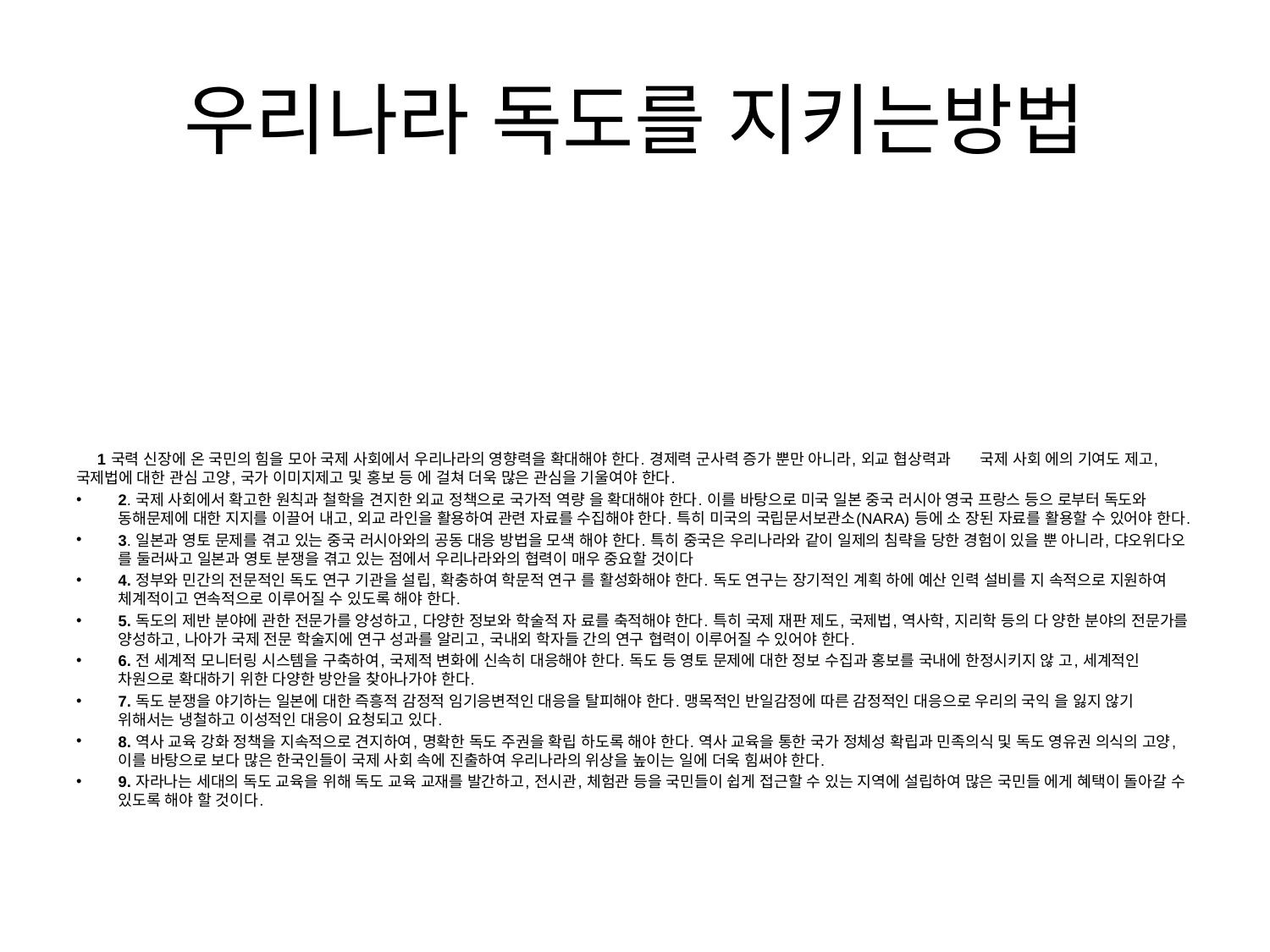

# 우리나라 독도를 지키는방법

     1 국력 신장에 온 국민의 힘을 모아 국제 사회에서 우리나라의 영향력을 확대해야 한다. 경제력 군사력 증가 뿐만 아니라, 외교 협상력과       국제 사회 에의 기여도 제고, 국제법에 대한 관심 고양, 국가 이미지제고 및 홍보 등 에 걸쳐 더욱 많은 관심을 기울여야 한다.
2. 국제 사회에서 확고한 원칙과 철학을 견지한 외교 정책으로 국가적 역량 을 확대해야 한다. 이를 바탕으로 미국 일본 중국 러시아 영국 프랑스 등으 로부터 독도와 동해문제에 대한 지지를 이끌어 내고, 외교 라인을 활용하여 관련 자료를 수집해야 한다. 특히 미국의 국립문서보관소(NARA) 등에 소 장된 자료를 활용할 수 있어야 한다.
3. 일본과 영토 문제를 겪고 있는 중국 러시아와의 공동 대응 방법을 모색 해야 한다. 특히 중국은 우리나라와 같이 일제의 침략을 당한 경험이 있을 뿐 아니라, 댜오위다오 를 둘러싸고 일본과 영토 분쟁을 겪고 있는 점에서 우리나라와의 협력이 매우 중요할 것이다
4. 정부와 민간의 전문적인 독도 연구 기관을 설립, 확충하여 학문적 연구 를 활성화해야 한다. 독도 연구는 장기적인 계획 하에 예산 인력 설비를 지 속적으로 지원하여 체계적이고 연속적으로 이루어질 수 있도록 해야 한다.
5. 독도의 제반 분야에 관한 전문가를 양성하고, 다양한 정보와 학술적 자 료를 축적해야 한다. 특히 국제 재판 제도, 국제법, 역사학, 지리학 등의 다 양한 분야의 전문가를 양성하고, 나아가 국제 전문 학술지에 연구 성과를 알리고, 국내외 학자들 간의 연구 협력이 이루어질 수 있어야 한다.
6. 전 세계적 모니터링 시스템을 구축하여, 국제적 변화에 신속히 대응해야 한다. 독도 등 영토 문제에 대한 정보 수집과 홍보를 국내에 한정시키지 않 고, 세계적인 차원으로 확대하기 위한 다양한 방안을 찾아나가야 한다.
7. 독도 분쟁을 야기하는 일본에 대한 즉흥적 감정적 임기응변적인 대응을 탈피해야 한다. 맹목적인 반일감정에 따른 감정적인 대응으로 우리의 국익 을 잃지 않기 위해서는 냉철하고 이성적인 대응이 요청되고 있다.
8. 역사 교육 강화 정책을 지속적으로 견지하여, 명확한 독도 주권을 확립 하도록 해야 한다. 역사 교육을 통한 국가 정체성 확립과 민족의식 및 독도 영유권 의식의 고양, 이를 바탕으로 보다 많은 한국인들이 국제 사회 속에 진출하여 우리나라의 위상을 높이는 일에 더욱 힘써야 한다.
9. 자라나는 세대의 독도 교육을 위해 독도 교육 교재를 발간하고, 전시관, 체험관 등을 국민들이 쉽게 접근할 수 있는 지역에 설립하여 많은 국민들 에게 혜택이 돌아갈 수 있도록 해야 할 것이다.